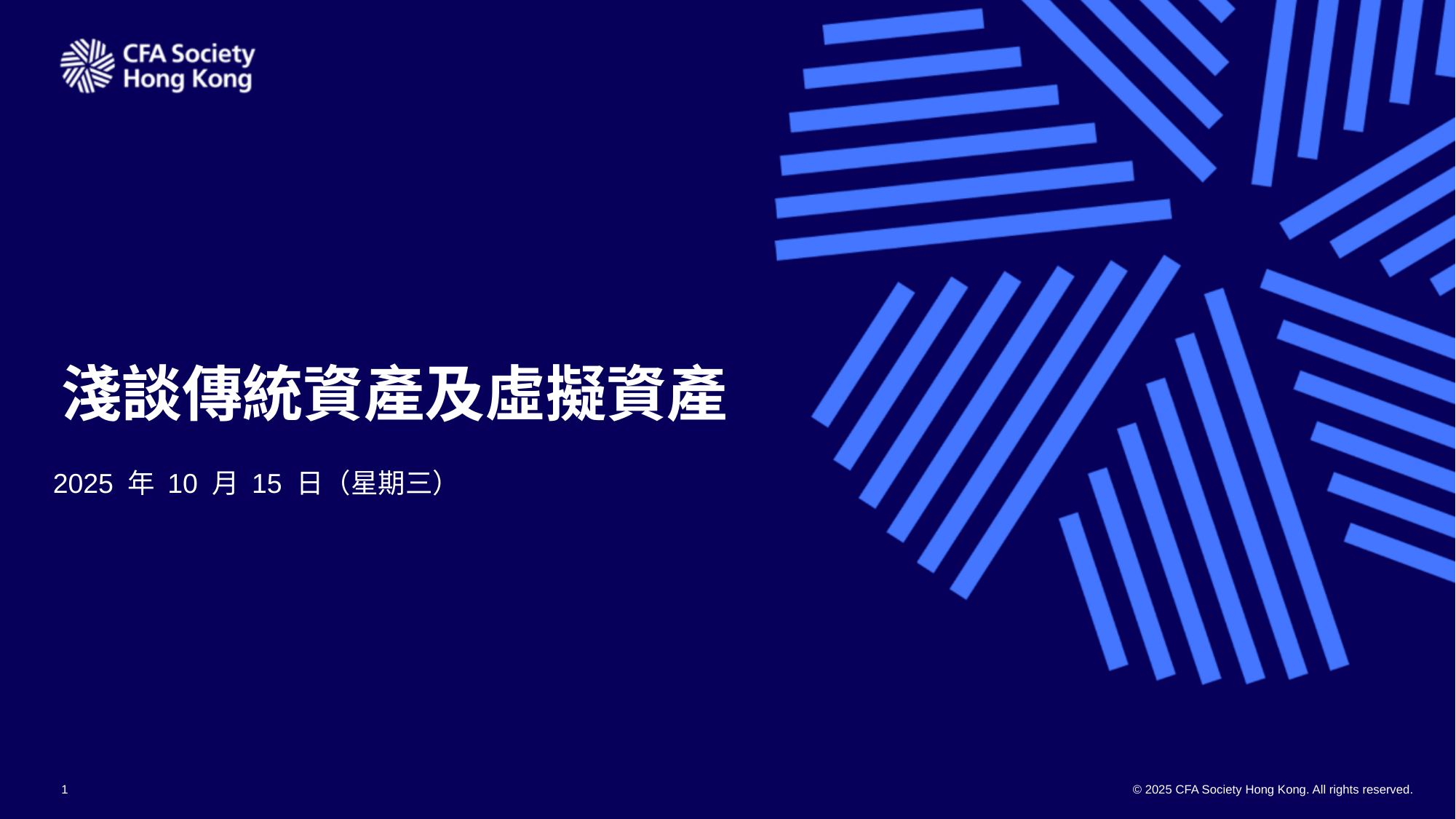

淺談傳統資產及虛擬資產
2025 年 10 月 15 日（星期三）
1
© 2025 CFA Society Hong Kong. All rights reserved.